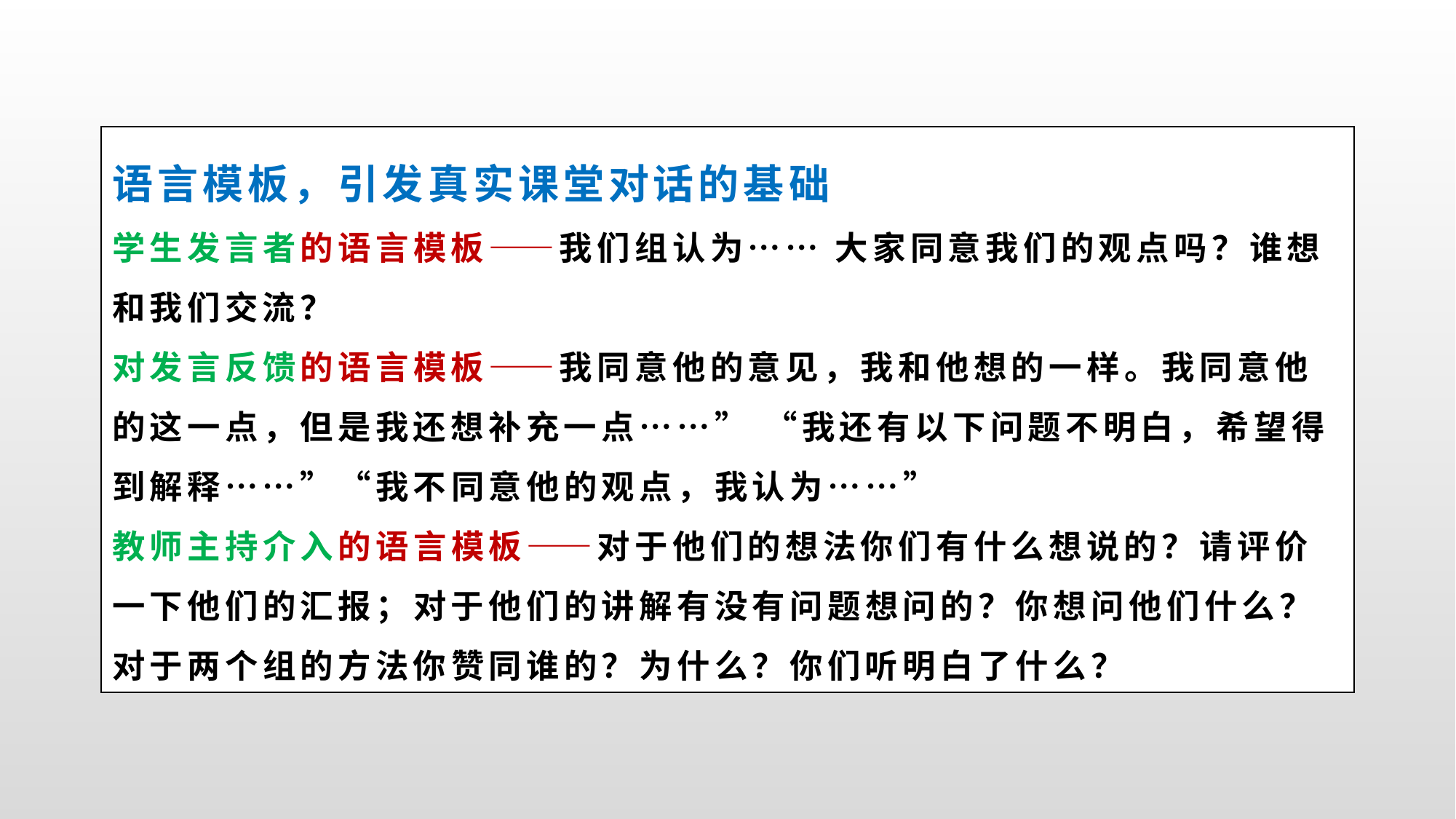

# 语言模板，引发真实课堂对话的基础 学生发言者的语言模板——我们组认为…… 大家同意我们的观点吗？谁想和我们交流？ 对发言反馈的语言模板——我同意他的意见，我和他想的一样。我同意他的这一点，但是我还想补充一点……” “我还有以下问题不明白，希望得到解释……”“我不同意他的观点，我认为……” 教师主持介入的语言模板——对于他们的想法你们有什么想说的？请评价一下他们的汇报；对于他们的讲解有没有问题想问的？你想问他们什么？对于两个组的方法你赞同谁的？为什么？你们听明白了什么？